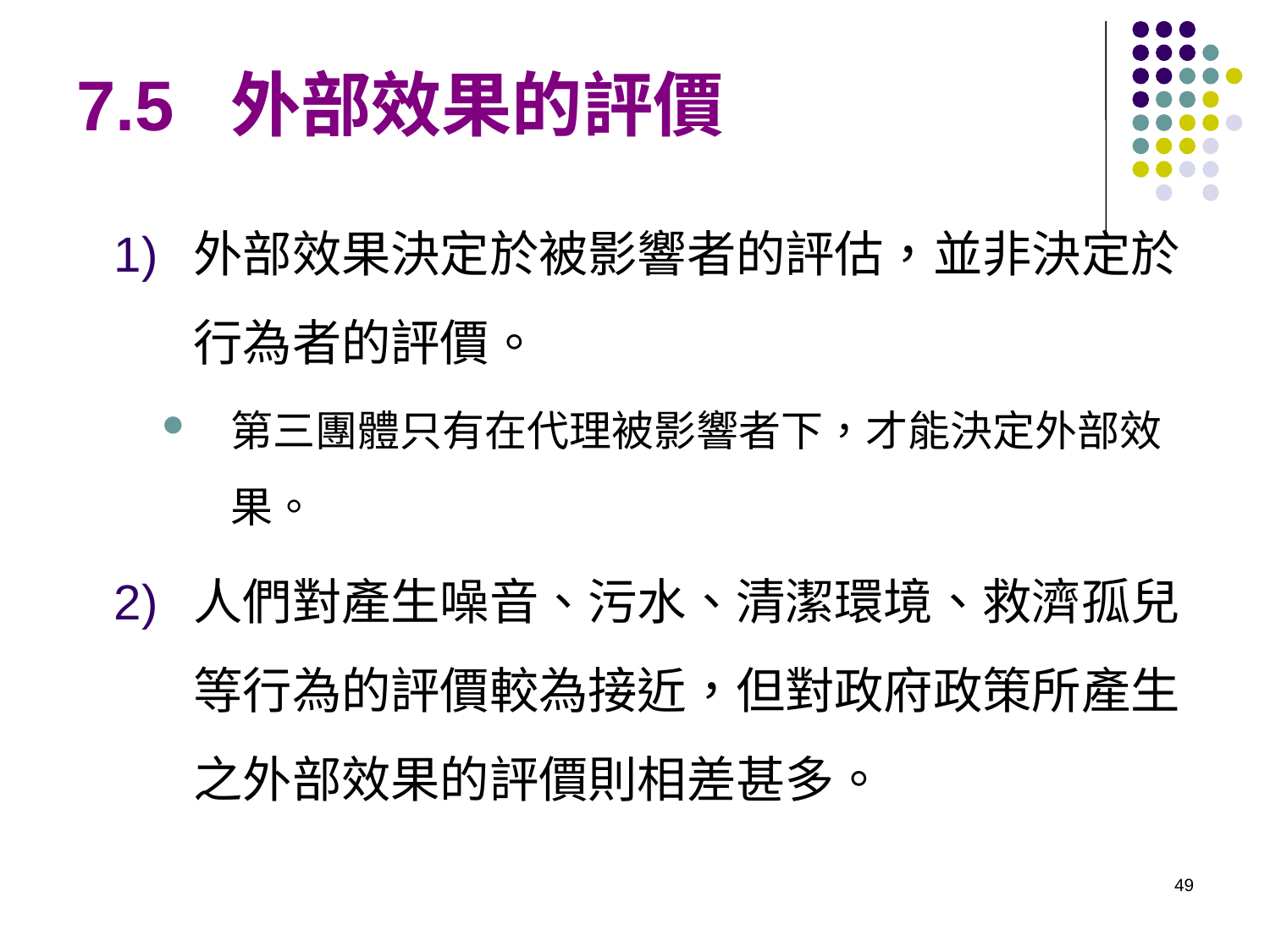

# 7.5  外部效果的評價
外部效果決定於被影響者的評估，並非決定於行為者的評價。
第三團體只有在代理被影響者下，才能決定外部效果。
人們對產生噪音、污水、清潔環境、救濟孤兒等行為的評價較為接近，但對政府政策所產生之外部效果的評價則相差甚多。
49